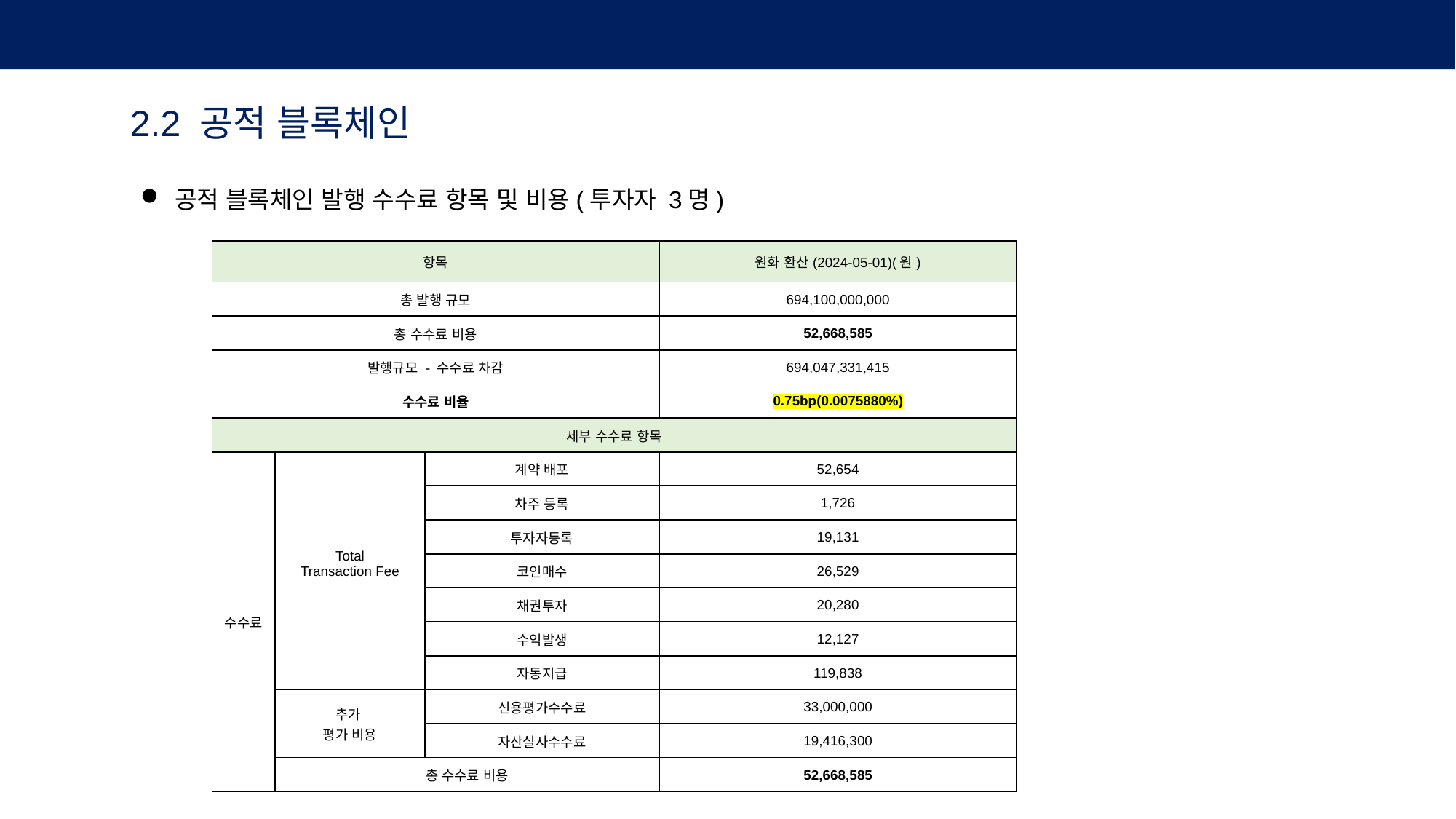

4. 채권토큰화 발행비용 실증분석
2.2 공적 블록체인
공적 블록체인 발행 수수료 항목 및 비용(투자자 3명)
| 항목 |  |  | 원화 환산(2024-05-01)(원) |
| --- | --- | --- | --- |
| 총 발행 규모 |  |  | 694,100,000,000 |
| 총 수수료 비용 |  |  | 52,668,585 |
| 발행규모 - 수수료 차감 |  |  | 694,047,331,415 |
| 수수료 비율 |  |  | 0.75bp(0.0075880%) |
| 세부 수수료 항목 |  |  |  |
| 수수료 | Total Transaction Fee | 계약 배포 | 52,654 |
|  |  | 차주 등록 | 1,726 |
|  |  | 투자자등록 | 19,131 |
|  |  | 코인매수 | 26,529 |
|  |  | 채권투자 | 20,280 |
|  |  | 수익발생 | 12,127 |
|  |  | 자동지급 | 119,838 |
|  | 추가 평가 비용 | 신용평가수수료 | 33,000,000 |
|  |  | 자산실사수수료 | 19,416,300 |
|  | 총 수수료 비용 |  | 52,668,585 |